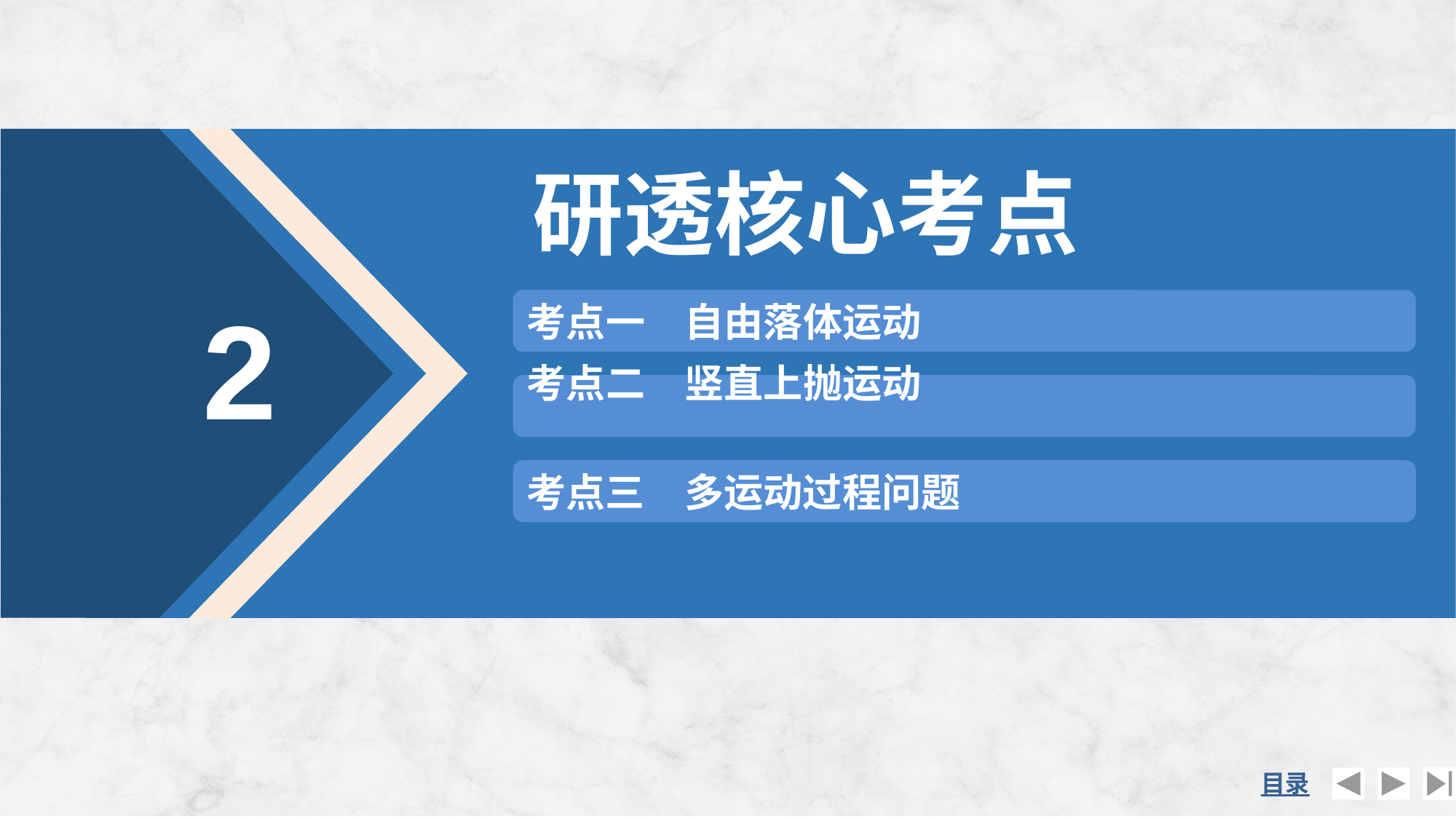

研透核心考点
2
考点一　自由落体运动
考点二　竖直上抛运动
考点三　多运动过程问题